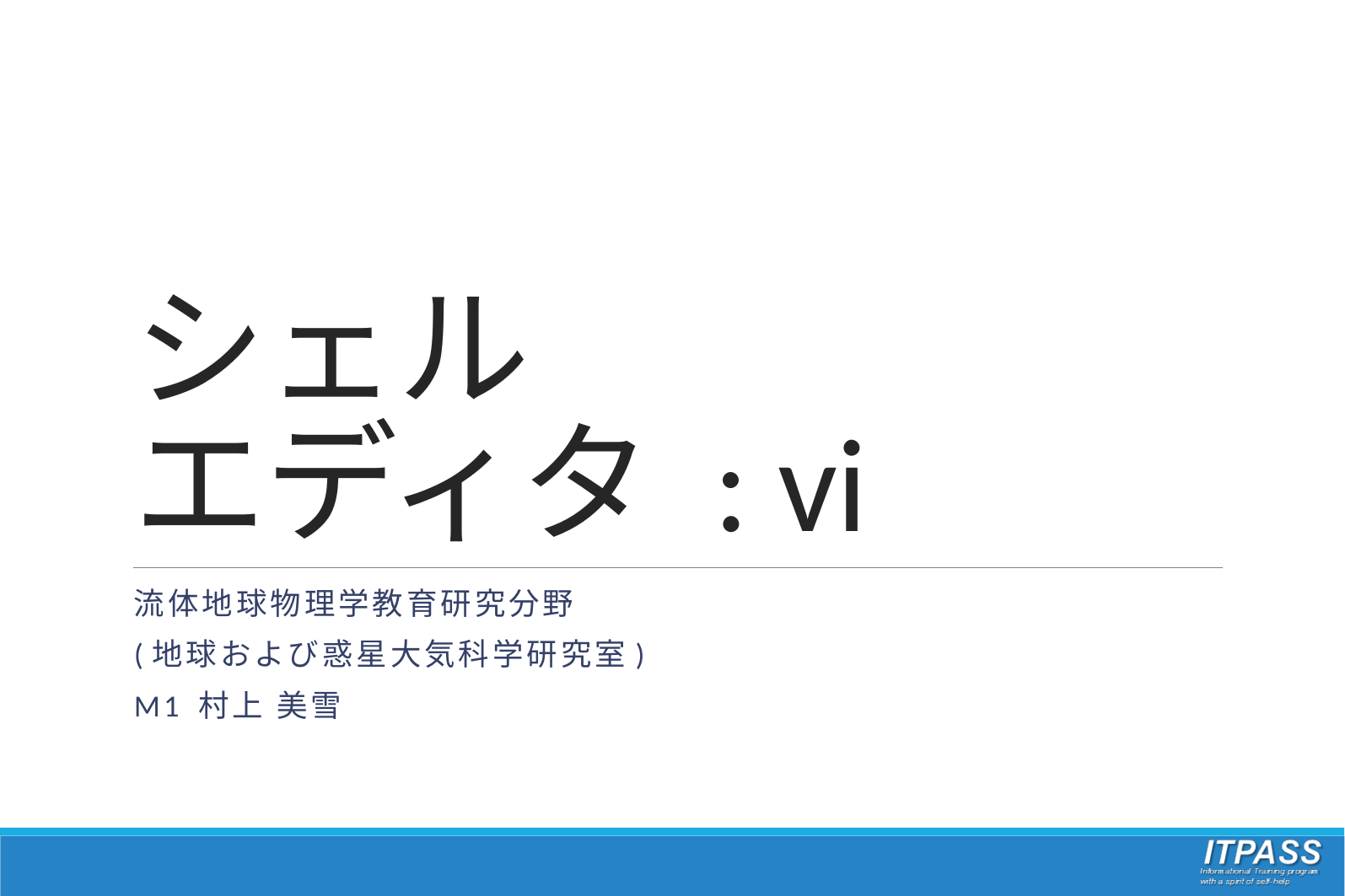

# シェル エディタ : vi
流体地球物理学教育研究分野
(地球および惑星大気科学研究室)
M1 村上 美雪